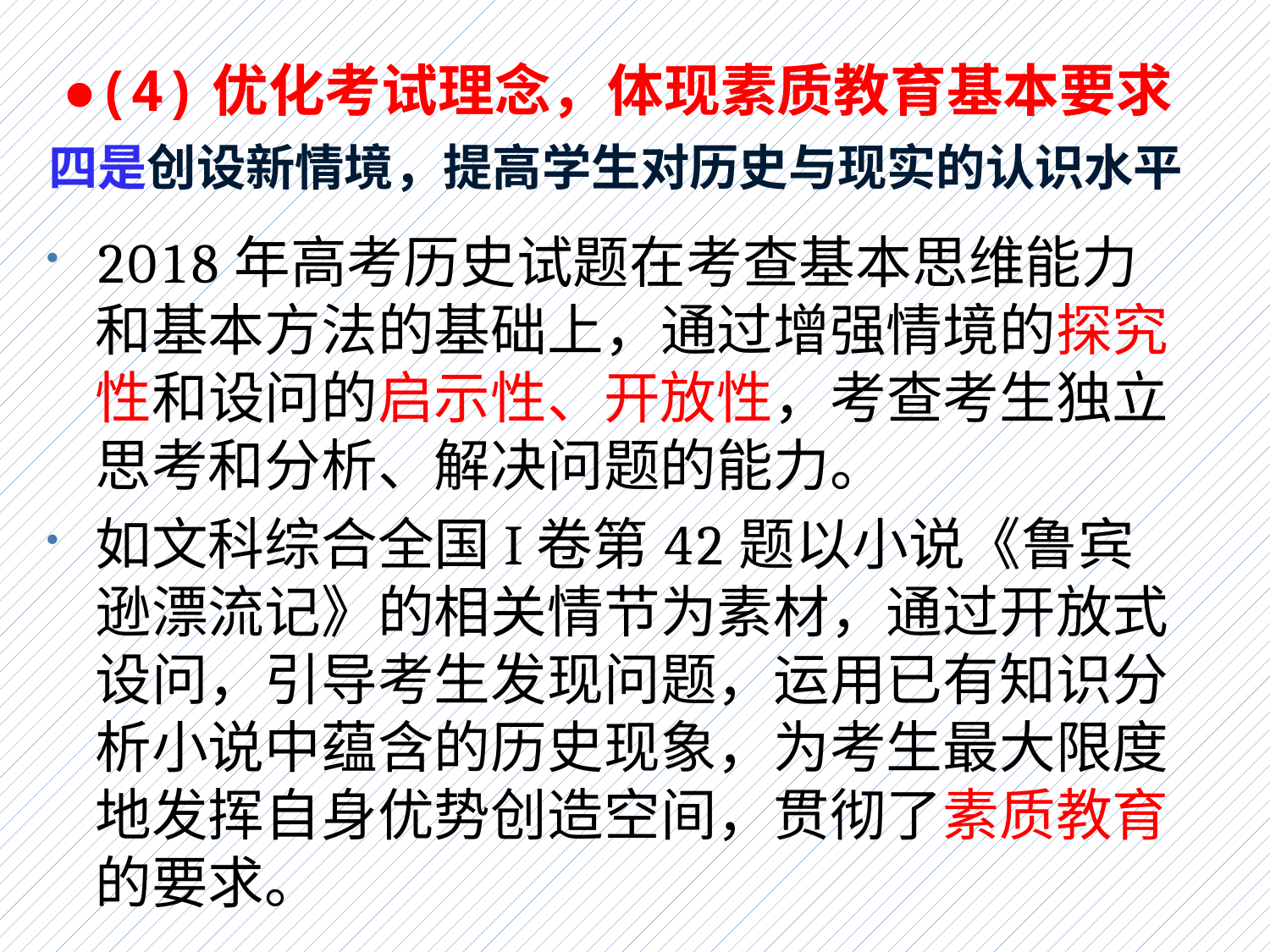

●(4)优化考试理念，体现素质教育基本要求
# 四是创设新情境，提高学生对历史与现实的认识水平
2018年高考历史试题在考查基本思维能力和基本方法的基础上，通过增强情境的探究性和设问的启示性、开放性，考查考生独立思考和分析、解决问题的能力。
如文科综合全国I卷第42题以小说《鲁宾逊漂流记》的相关情节为素材，通过开放式设问，引导考生发现问题，运用已有知识分析小说中蕴含的历史现象，为考生最大限度地发挥自身优势创造空间，贯彻了素质教育的要求。